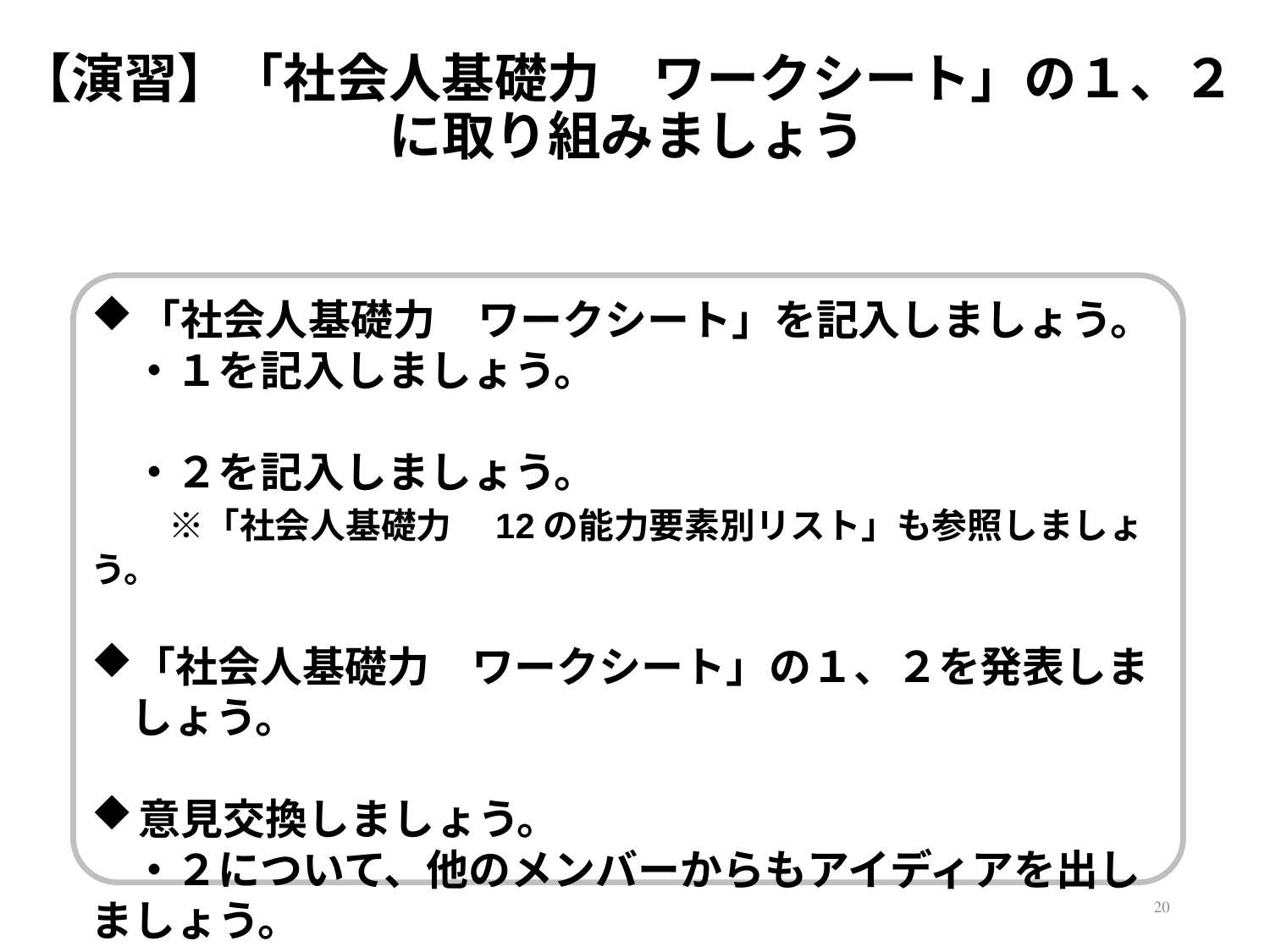

【演習】「社会人基礎力　ワークシート」の１、２に取り組みましょう

「社会人基礎力　ワークシート」を記入しましょう。
　・１を記入しましょう。

　・２を記入しましょう。
　　※「社会人基礎力　12の能力要素別リスト」も参照しましょう。

「社会人基礎力　ワークシート」の１、２を発表しましょう。

意見交換しましょう。
　・２について、他のメンバーからもアイディアを出しましょう。

20